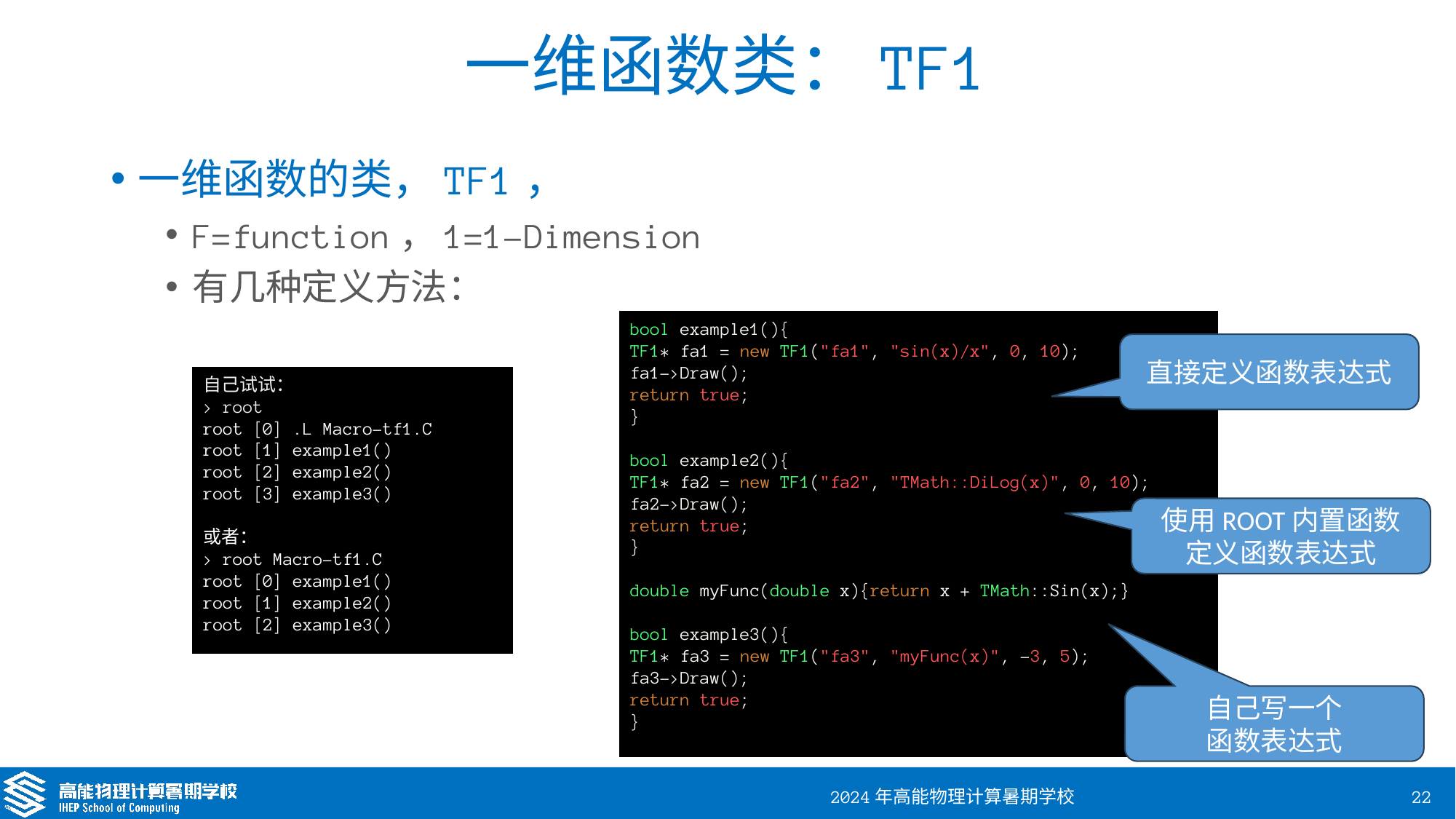

# 一维函数类：TF1
一维函数的类，TF1，
F=function，1=1-Dimension
有几种定义方法：
bool example1(){
TF1* fa1 = new TF1("fa1", "sin(x)/x", 0, 10);
fa1->Draw();
return true;
}
bool example2(){
TF1* fa2 = new TF1("fa2", "TMath::DiLog(x)", 0, 10);
fa2->Draw();
return true;
}
double myFunc(double x){return x + TMath::Sin(x);}
bool example3(){
TF1* fa3 = new TF1("fa3", "myFunc(x)", -3, 5);
fa3->Draw();
return true;
}

直接定义函数表达式
自己试试：
> root
root [0] .L Macro-tf1.C
root [1] example1()
root [2] example2()
root [3] example3()

或者：
> root Macro-tf1.C
root [0] example1()
root [1] example2()
root [2] example3()

使用ROOT内置函数
定义函数表达式
自己写一个
函数表达式
2024年高能物理计算暑期学校
22